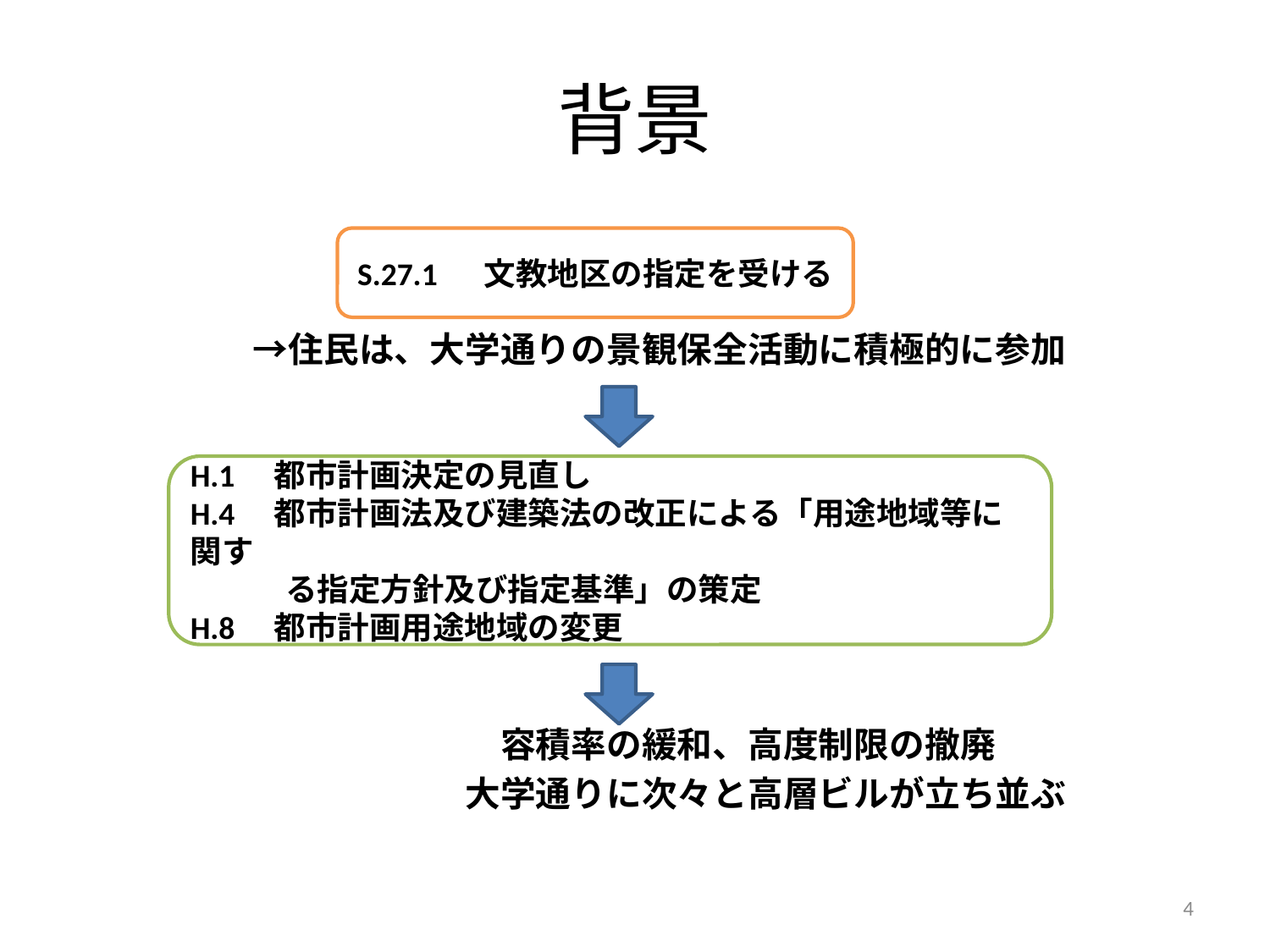

# 背景

　　　　　→住民は、大学通りの景観保全活動に積極的に参加

　　　　　　　　　　　　容積率の緩和、高度制限の撤廃
　　　　　　　　　　　大学通りに次々と高層ビルが立ち並ぶ

S.27.1 　文教地区の指定を受ける

H.1　都市計画決定の見直し
H.4　都市計画法及び建築法の改正による「用途地域等に関す
　　　る指定方針及び指定基準」の策定
H.8　都市計画用途地域の変更

4